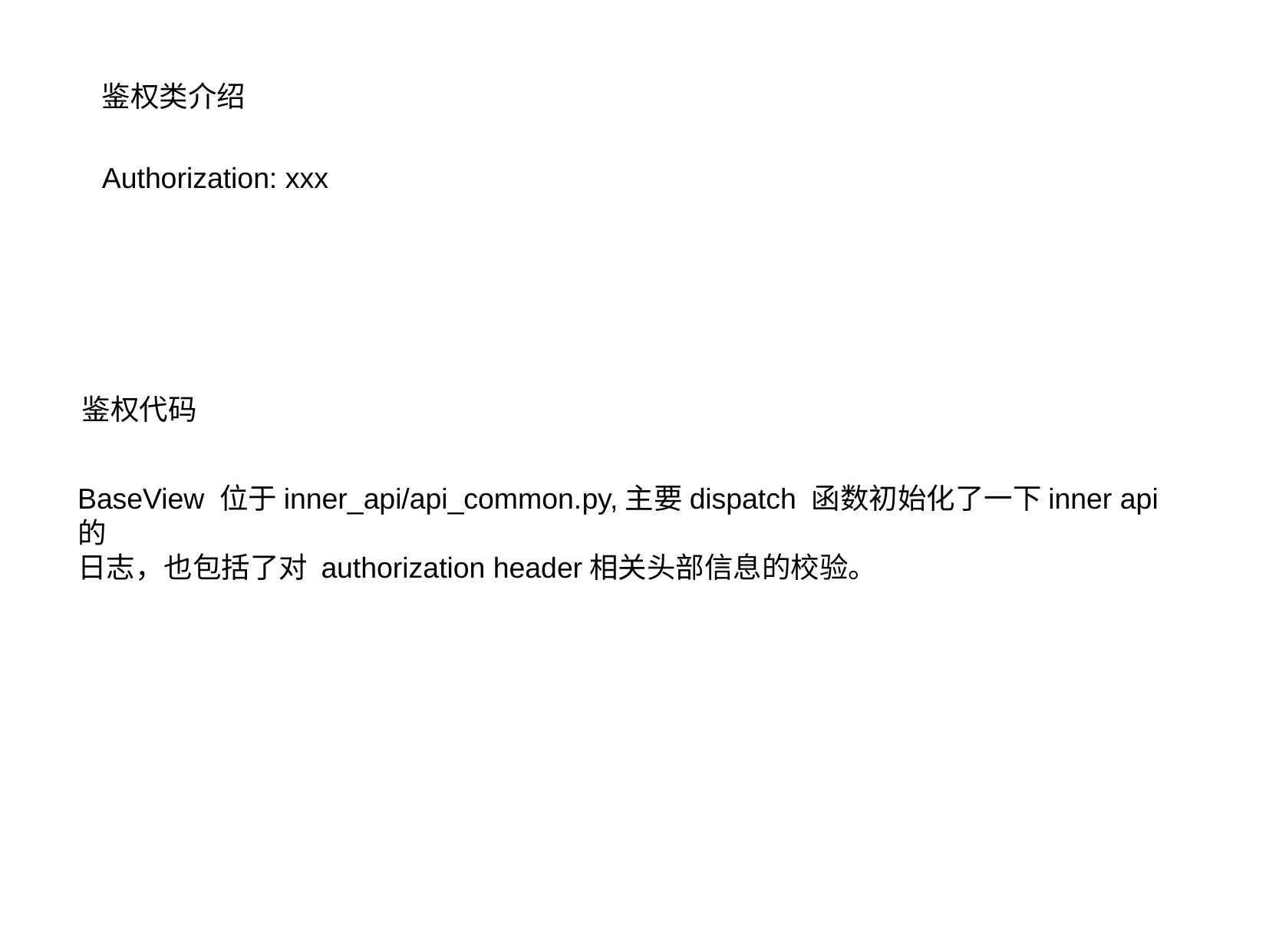

鉴权类介绍
Authorization: xxx
鉴权代码
BaseView 位于inner_api/api_common.py,主要dispatch 函数初始化了一下inner api的
日志，也包括了对 authorization header相关头部信息的校验。